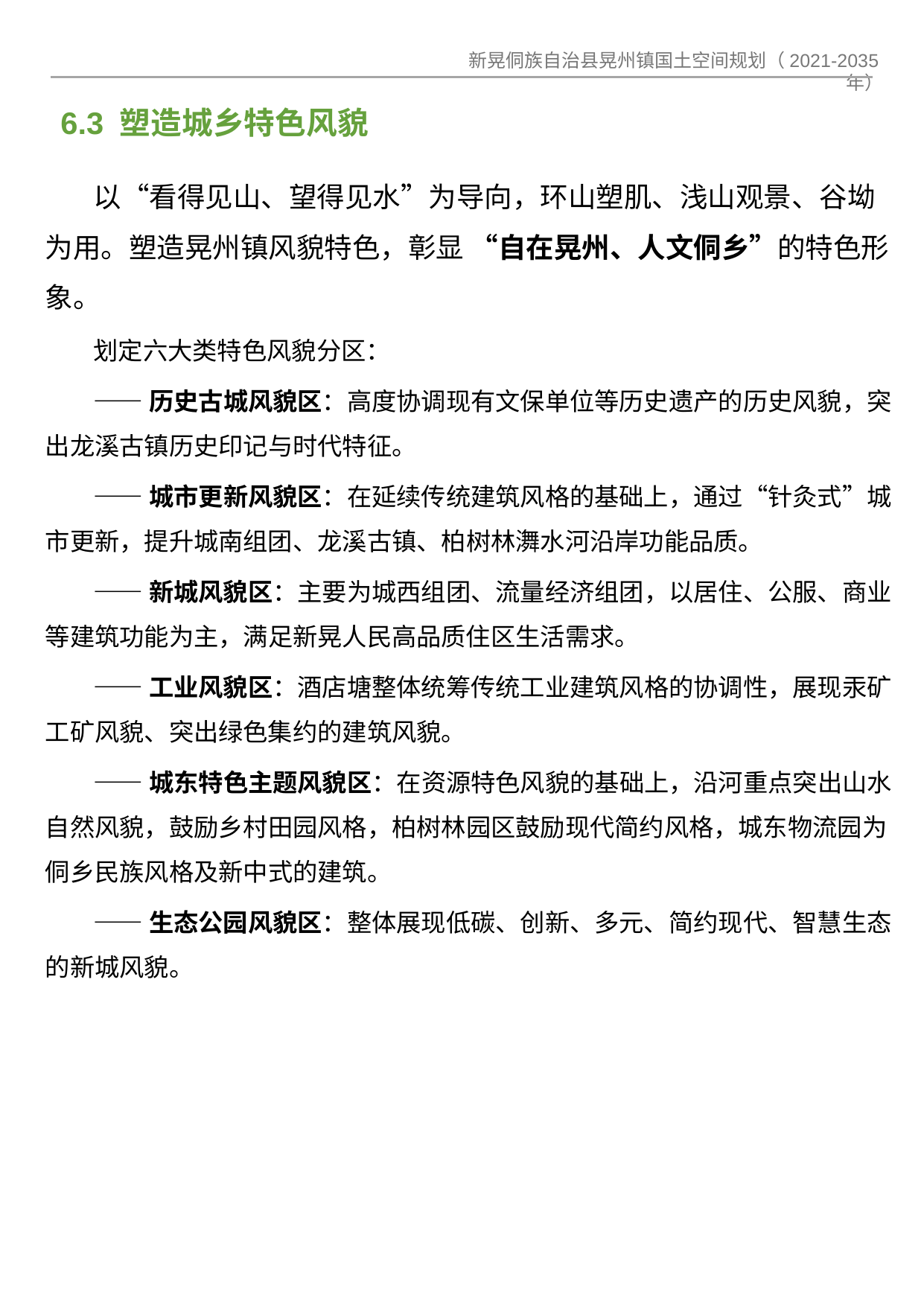

6.3 塑造城乡特色风貌
以“看得见山、望得见水”为导向，环山塑肌、浅山观景、谷坳为用。塑造晃州镇风貌特色，彰显 “自在晃州、人文侗乡”的特色形象。
划定六大类特色风貌分区：
——历史古城风貌区：高度协调现有文保单位等历史遗产的历史风貌，突出龙溪古镇历史印记与时代特征。
——城市更新风貌区：在延续传统建筑风格的基础上，通过“针灸式”城市更新，提升城南组团、龙溪古镇、柏树林㵲水河沿岸功能品质。
——新城风貌区：主要为城西组团、流量经济组团，以居住、公服、商业等建筑功能为主，满足新晃人民高品质住区生活需求。
——工业风貌区：酒店塘整体统筹传统工业建筑风格的协调性，展现汞矿工矿风貌、突出绿色集约的建筑风貌。
——城东特色主题风貌区：在资源特色风貌的基础上，沿河重点突出山水自然风貌，鼓励乡村田园风格，柏树林园区鼓励现代简约风格，城东物流园为侗乡民族风格及新中式的建筑。
——生态公园风貌区：整体展现低碳、创新、多元、简约现代、智慧生态的新城风貌。